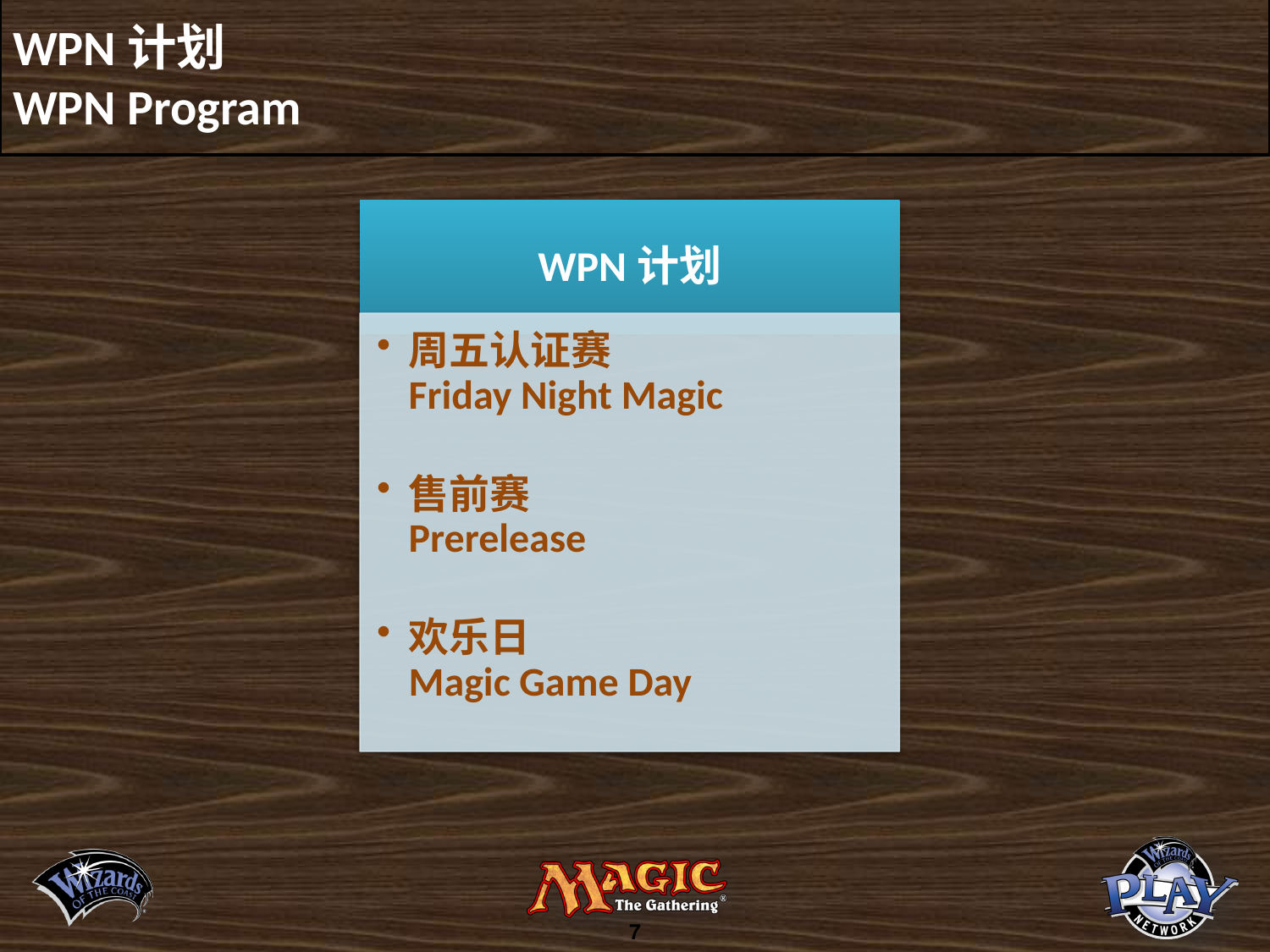

WPN计划
WPN Program
WPN计划
周五认证赛
Friday Night Magic

售前赛
Prerelease

欢乐日
Magic Game Day